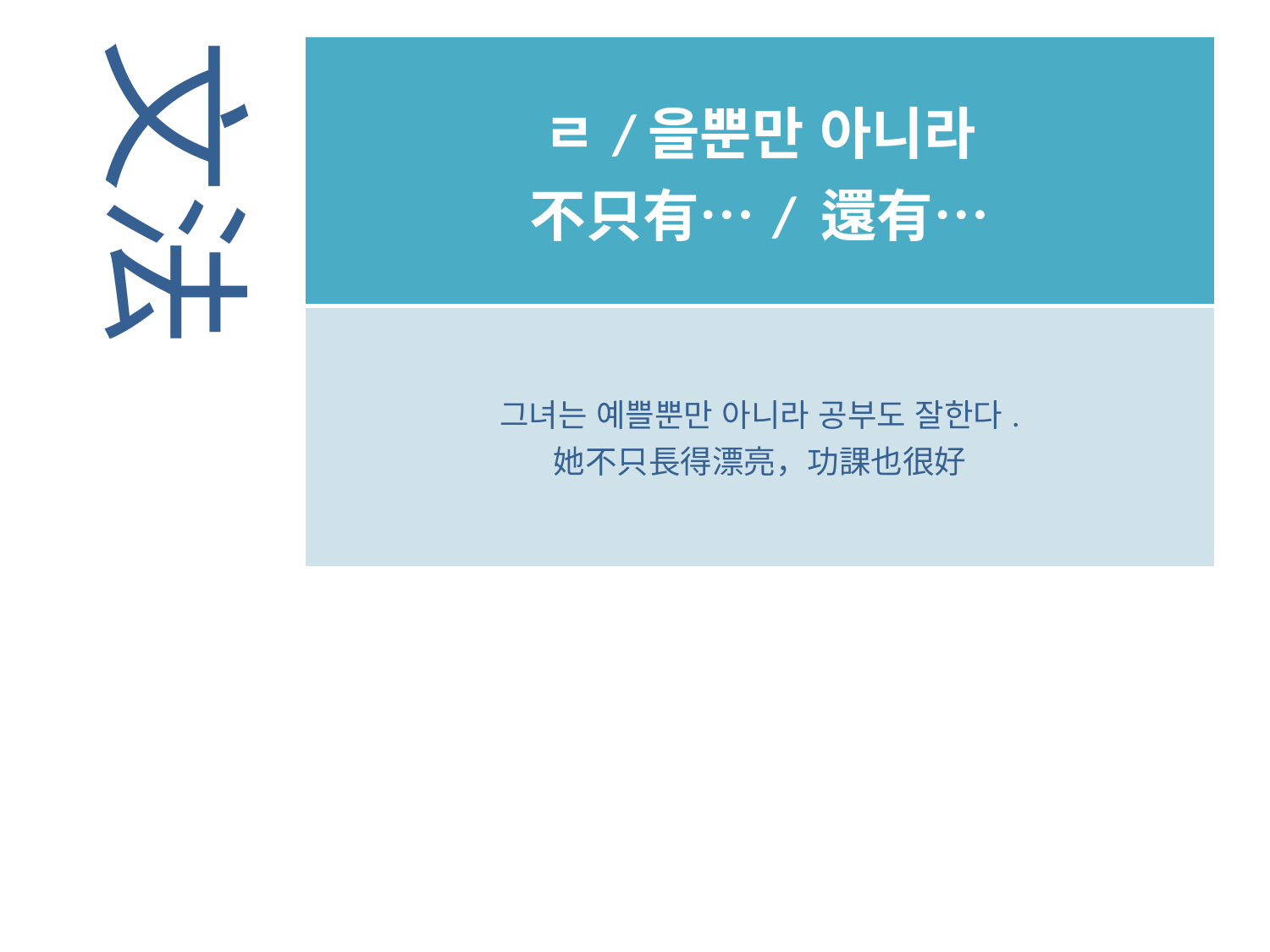

文法
| ㄹ/을뿐만 아니라 不只有…/ 還有… |
| --- |
| 그녀는 예쁠뿐만 아니라 공부도 잘한다. 她不只長得漂亮，功課也很好 |